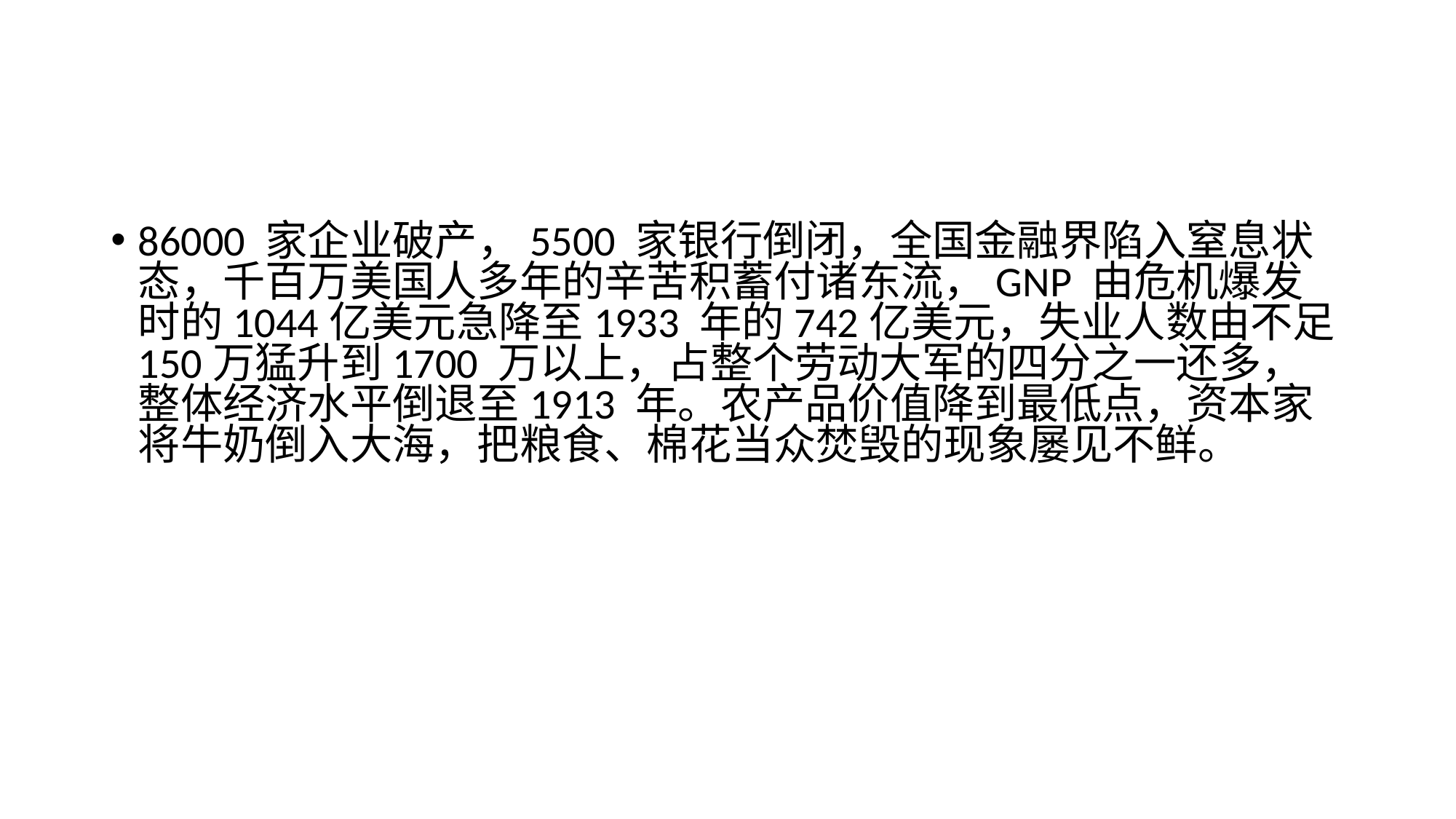

#
86000 家企业破产，5500 家银行倒闭，全国金融界陷入窒息状态，千百万美国人多年的辛苦积蓄付诸东流，GNP 由危机爆发时的1044亿美元急降至1933 年的742亿美元，失业人数由不足150万猛升到1700 万以上，占整个劳动大军的四分之一还多，整体经济水平倒退至1913 年。农产品价值降到最低点，资本家将牛奶倒入大海，把粮食、棉花当众焚毁的现象屡见不鲜。